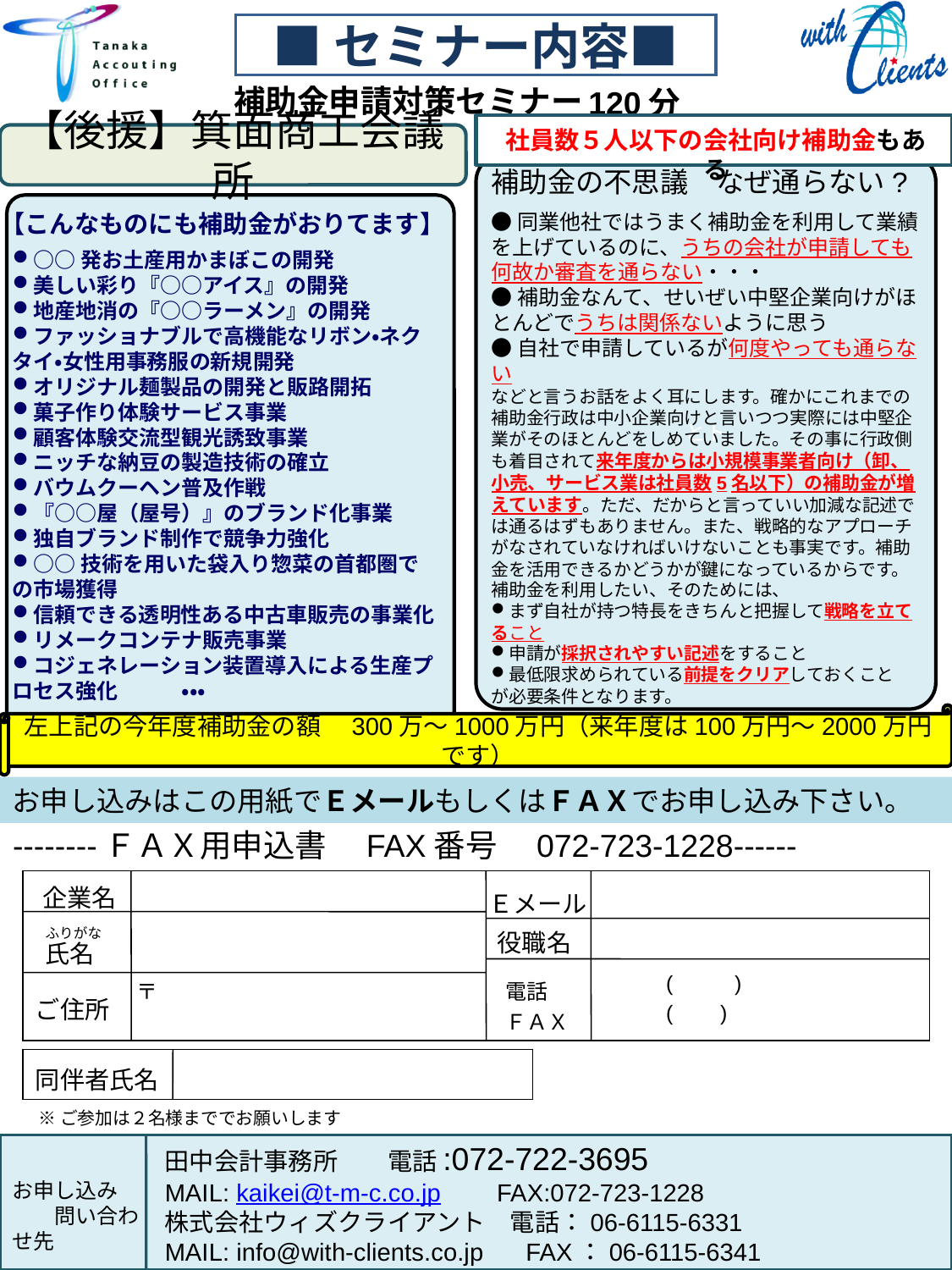

■セミナー内容■
補助金申請対策セミナー
120分

社員数５人以下の会社向け補助金もある
【後援】箕面商工会議所
とト
補助金の不思議　なぜ通らない?

●同業他社ではうまく補助金を利用して業績を上げているのに、うちの会社が申請しても何故か審査を通らない・・・
●補助金なんて、せいぜい中堅企業向けがほとんどでうちは関係ないように思う
●自社で申請しているが何度やっても通らない
などと言うお話をよく耳にします。確かにこれまでの補助金行政は中小企業向けと言いつつ実際には中堅企業がそのほとんどをしめていました。その事に行政側も着目されて来年度からは小規模事業者向け（卸、小売、サービス業は社員数5名以下）の補助金が増えています。ただ、だからと言っていい加減な記述では通るはずもありません。また、戦略的なアプローチがなされていなければいけないことも事実です。補助金を活用できるかどうかが鍵になっているからです。補助金を利用したい、そのためには、
まず自社が持つ特長をきちんと把握して戦略を立てること
申請が採択されやすい記述をすること
最低限求められている前提をクリアしておくこと
が必要条件となります。
【こんなものにも補助金がおりてます】
○○発お土産用かまぼこの開発
美しい彩り『○○アイス』の開発
地産地消の『○○ラーメン』の開発
ファッショナブルで高機能なリボン・ネクタイ・女性用事務服の新規開発
オリジナル麺製品の開発と販路開拓
菓子作り体験サービス事業
顧客体験交流型観光誘致事業
ニッチな納豆の製造技術の確立
バウムクーヘン普及作戦
『○○屋（屋号）』のブランド化事業
独自ブランド制作で競争力強化
○○技術を用いた袋入り惣菜の首都圏での市場獲得
信頼できる透明性ある中古車販売の事業化
リメークコンテナ販売事業
コジェネレーション装置導入による生産プロセス強化　　　・・・
左上記の今年度補助金の額　300万～1000万円（来年度は100万円～2000万円です）

お申し込みはこの用紙でＥメールもしくはＦＡＸでお申し込み下さい。
--------ＦＡＸ用申込書　FAX番号　072-723-1228------

企業名
Ｅメール

ふりがな

役職名
氏名

電話　　ＦＡＸ
(　　  )
(        )
〒

ご住所

同伴者氏名
※ご参加は２名様まででお願いします
田中会計事務所　　電話:072-722-3695
MAIL: kaikei@t-m-c.co.jp        FAX:072-723-1228
株式会社ウィズクライアント　電話：06-6115-6331
MAIL: info@with-clients.co.jp　 FAX：06-6115-6341

お申し込み　　　問い合わせ先